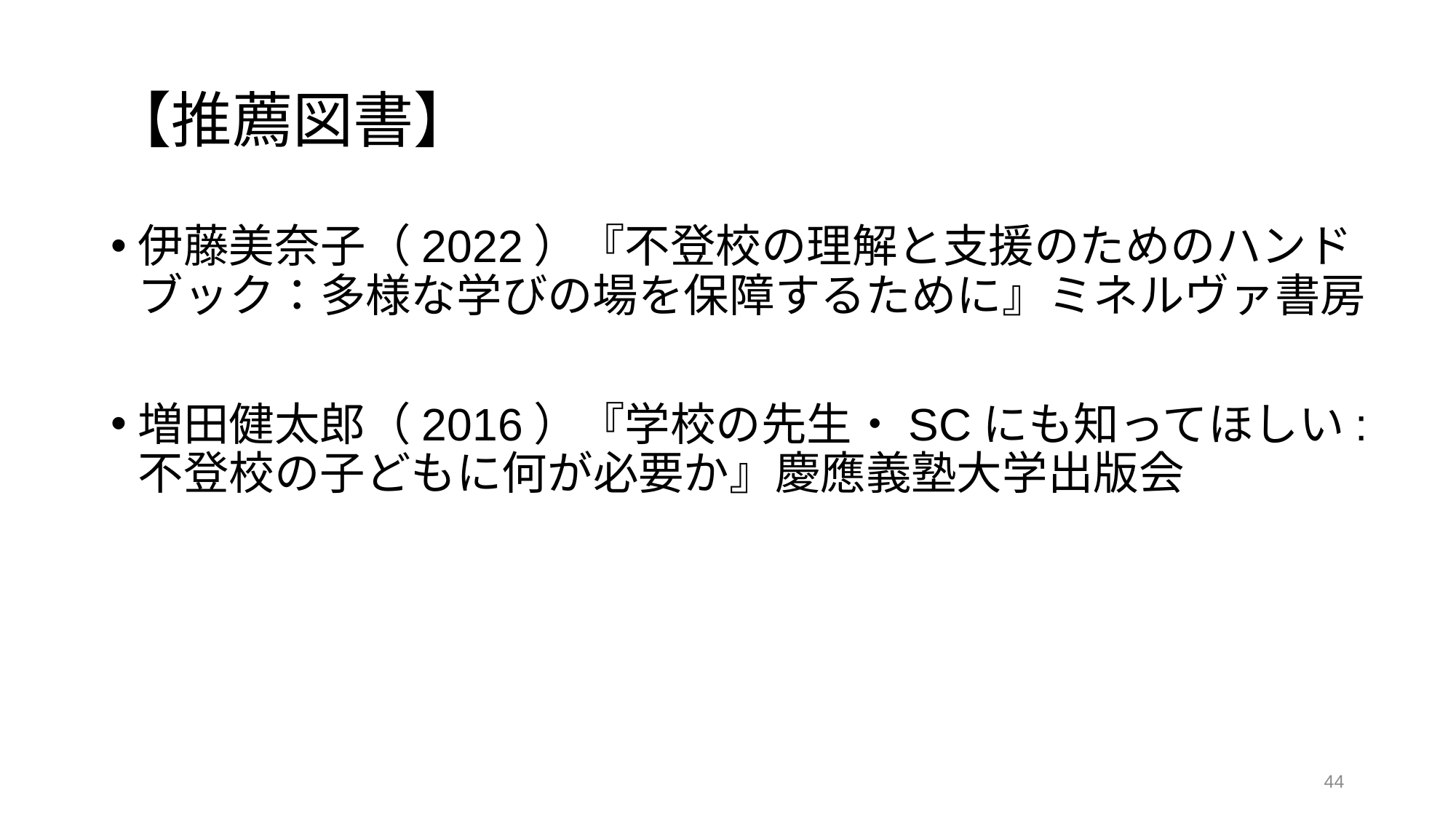

# 【推薦図書】
伊藤美奈子（2022）『不登校の理解と支援のためのハンドブック：多様な学びの場を保障するために』ミネルヴァ書房

増田健太郎（2016）『学校の先生・SCにも知ってほしい:不登校の子どもに何が必要か』慶應義塾大学出版会
44